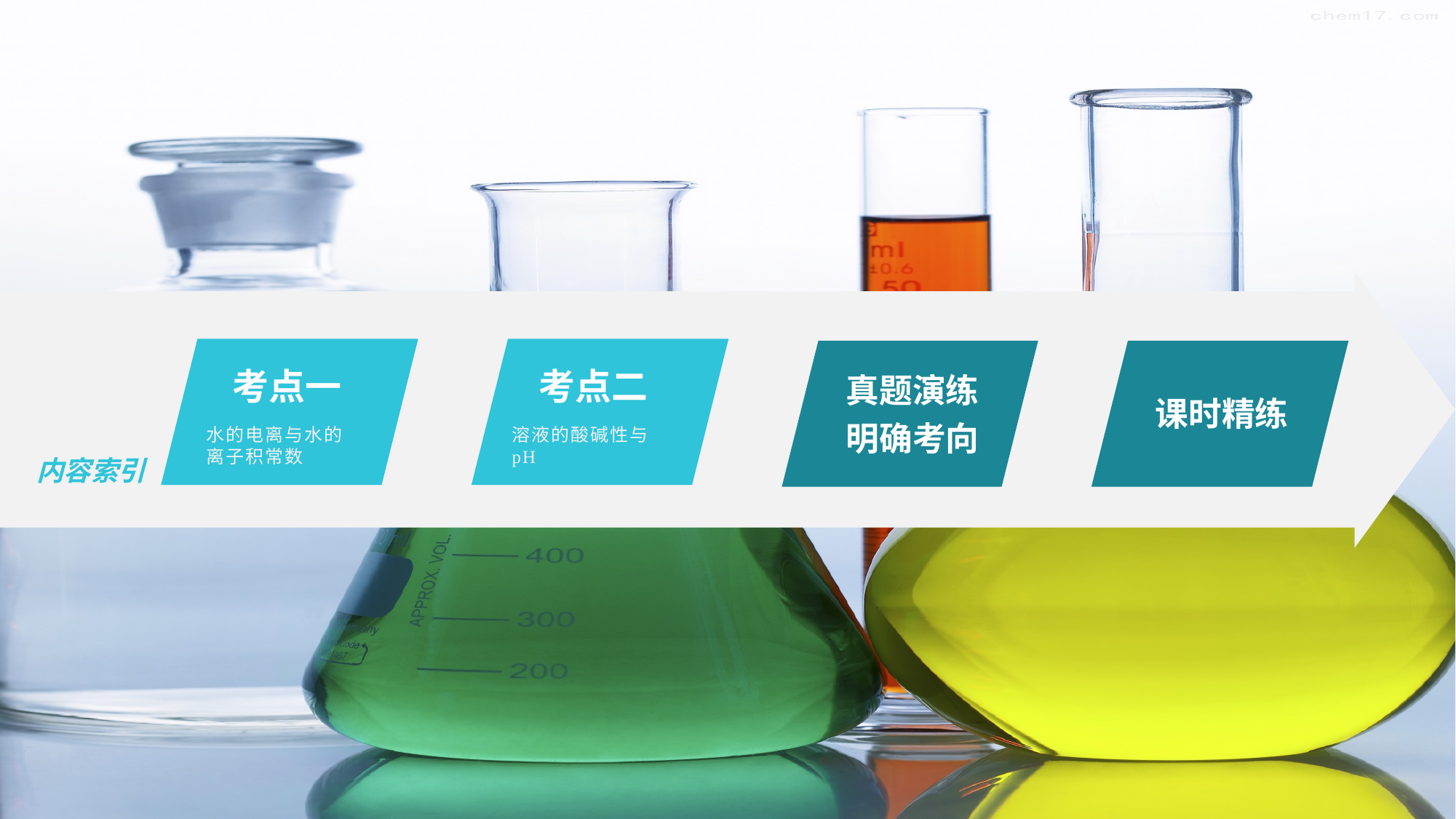

考点一
水的电离与水的离子积常数

考点二
溶液的酸碱性与pH

真题演练
明确考向

课时精练
内容索引